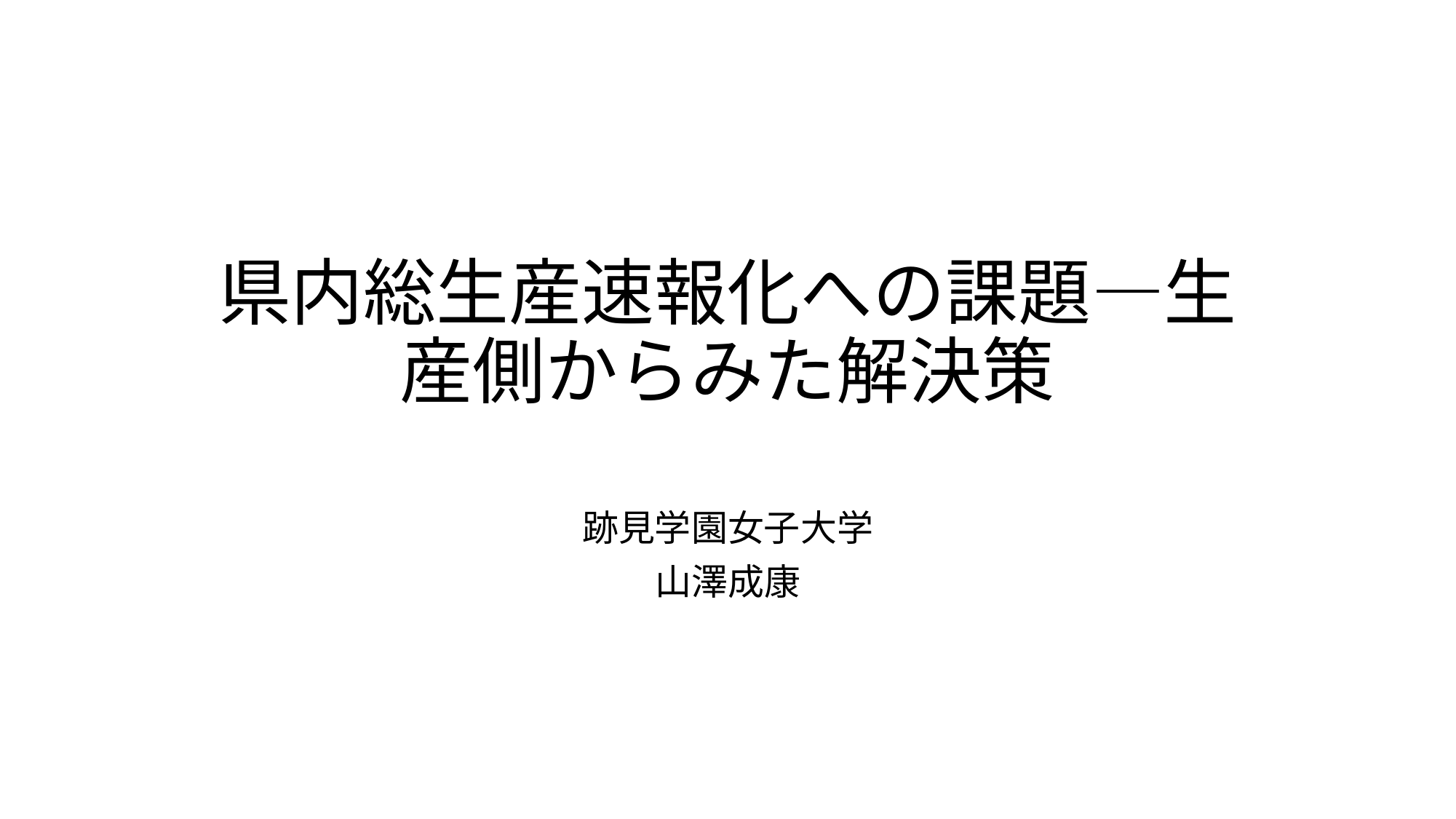

# 県内総生産速報化への課題―生産側からみた解決策
跡見学園女子大学
山澤成康